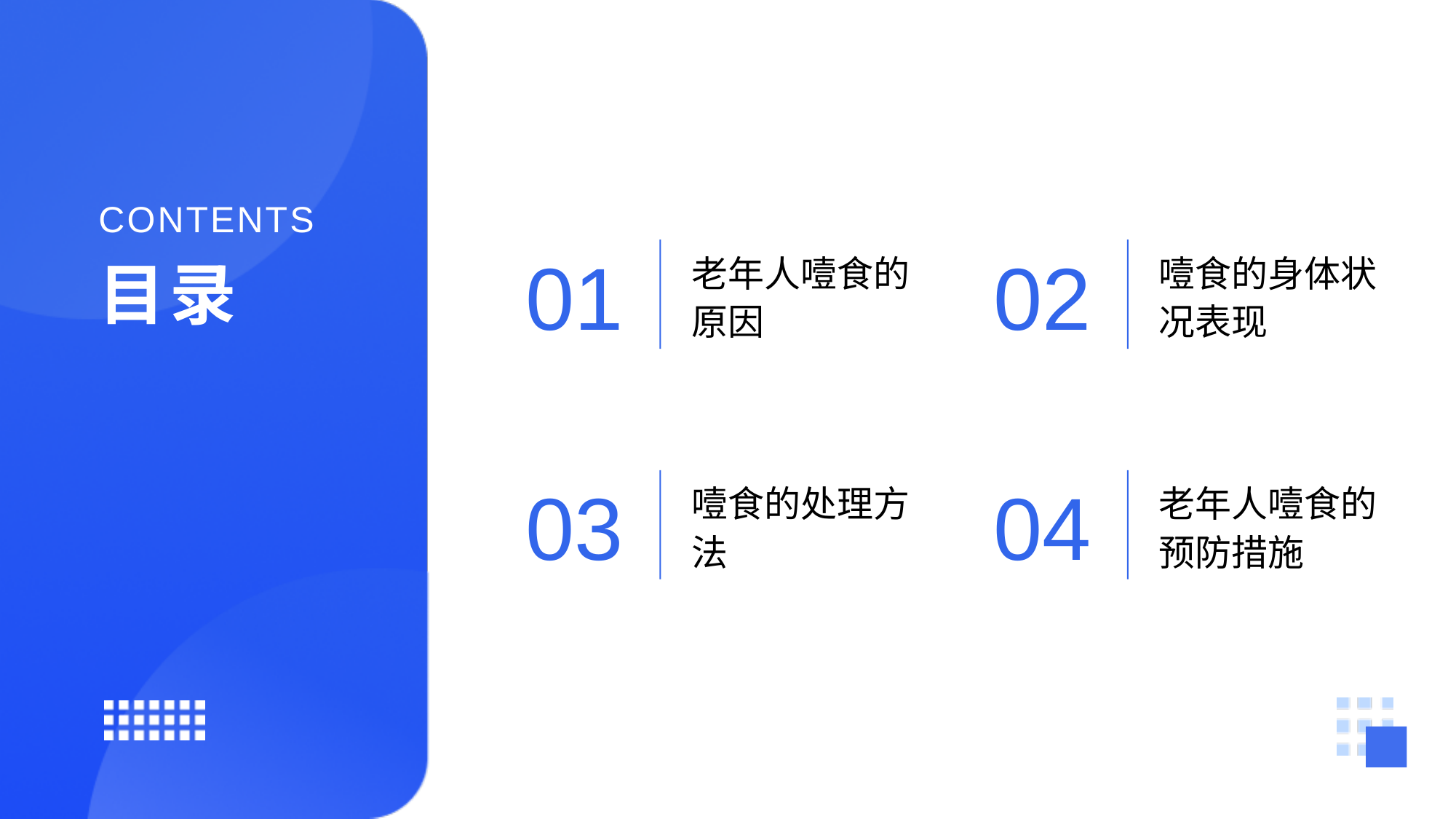

CONTENTS
01
02

老年人噎食的原因

噎食的身体状况表现
03
04

噎食的处理方法

老年人噎食的预防措施
目录